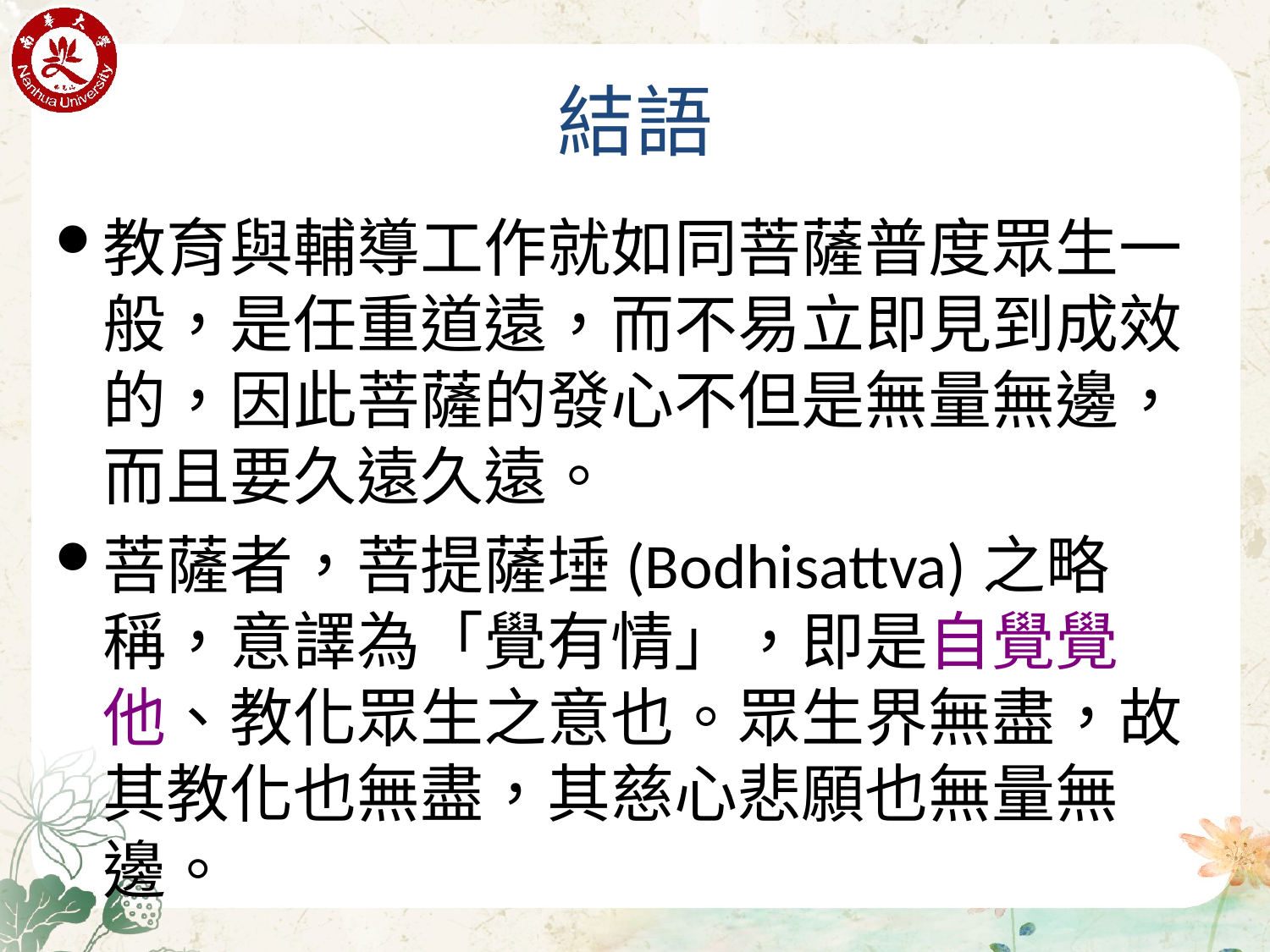

結語

教育與輔導工作就如同菩薩普度眾生一般，是任重道遠，而不易立即見到成效的，因此菩薩的發心不但是無量無邊，而且要久遠久遠。
菩薩者，菩提薩埵(Bodhisattva)之略稱，意譯為「覺有情」，即是自覺覺他、教化眾生之意也。眾生界無盡，故其教化也無盡，其慈心悲願也無量無邊。